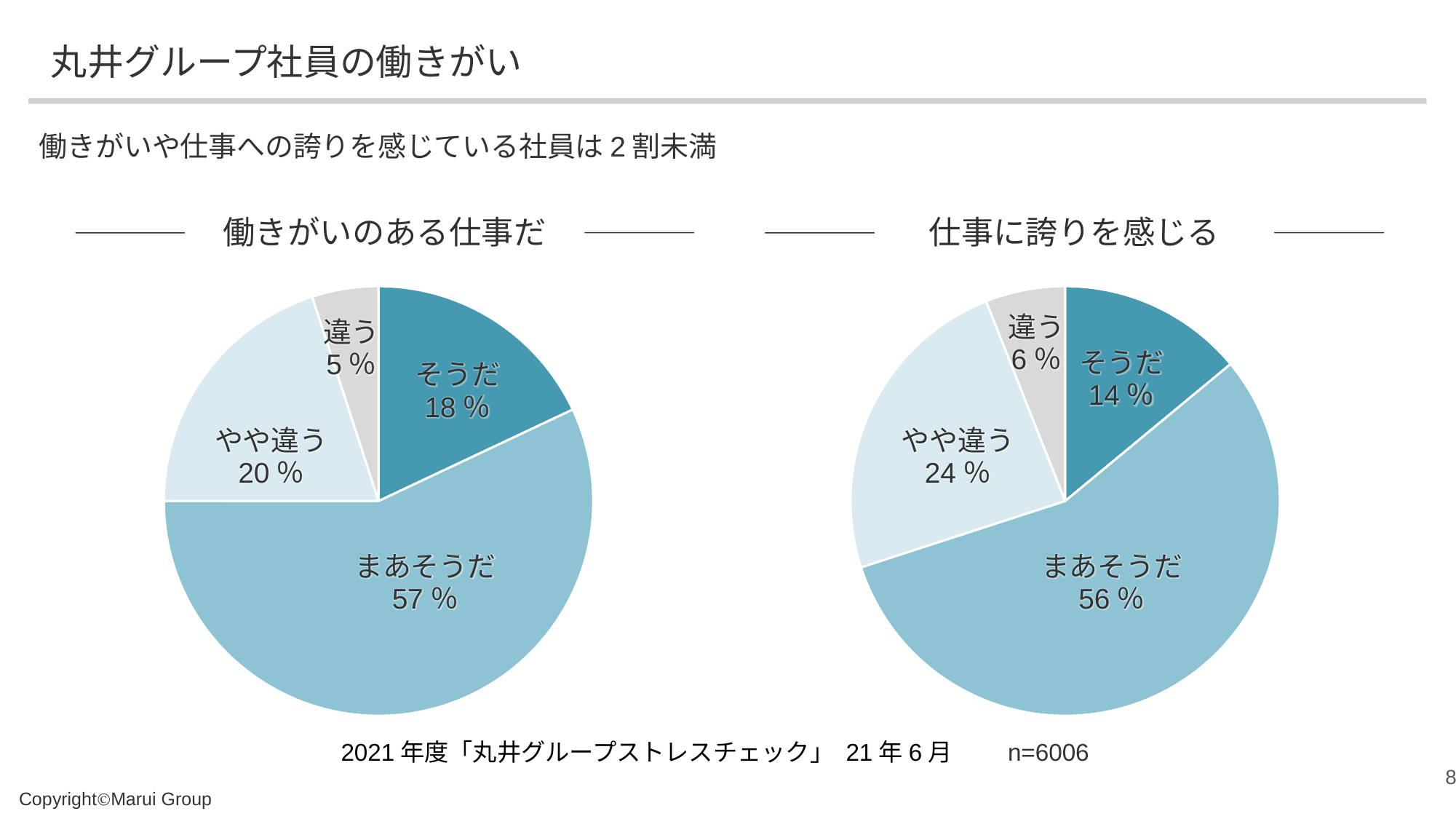

# 丸井グループ社員の働きがい
働きがいや仕事への誇りを感じている社員は2割未満
働きがいのある仕事だ
仕事に誇りを感じる

### Chart

| Category | 列1 |
|---|---|
| できた | 0.18 |
| まあできた | 0.57 |
| あまりできなかった | 0.2 |
| できなかった | 0.05 |
違う
5％
そうだ
18％
やや違う
20％
まあそうだ
57％

### Chart

| Category | 列1 |
|---|---|
| できた | 0.14 |
| まあできた | 0.56 |
| あまりできなかった | 0.24 |
| できなかった | 0.06 |
そうだ
14％
やや違う
24％
まあそうだ
56％
違う
6％
2021年度「丸井グループストレスチェック」 21年6月
n=6006
CopyrightⒸMarui Group